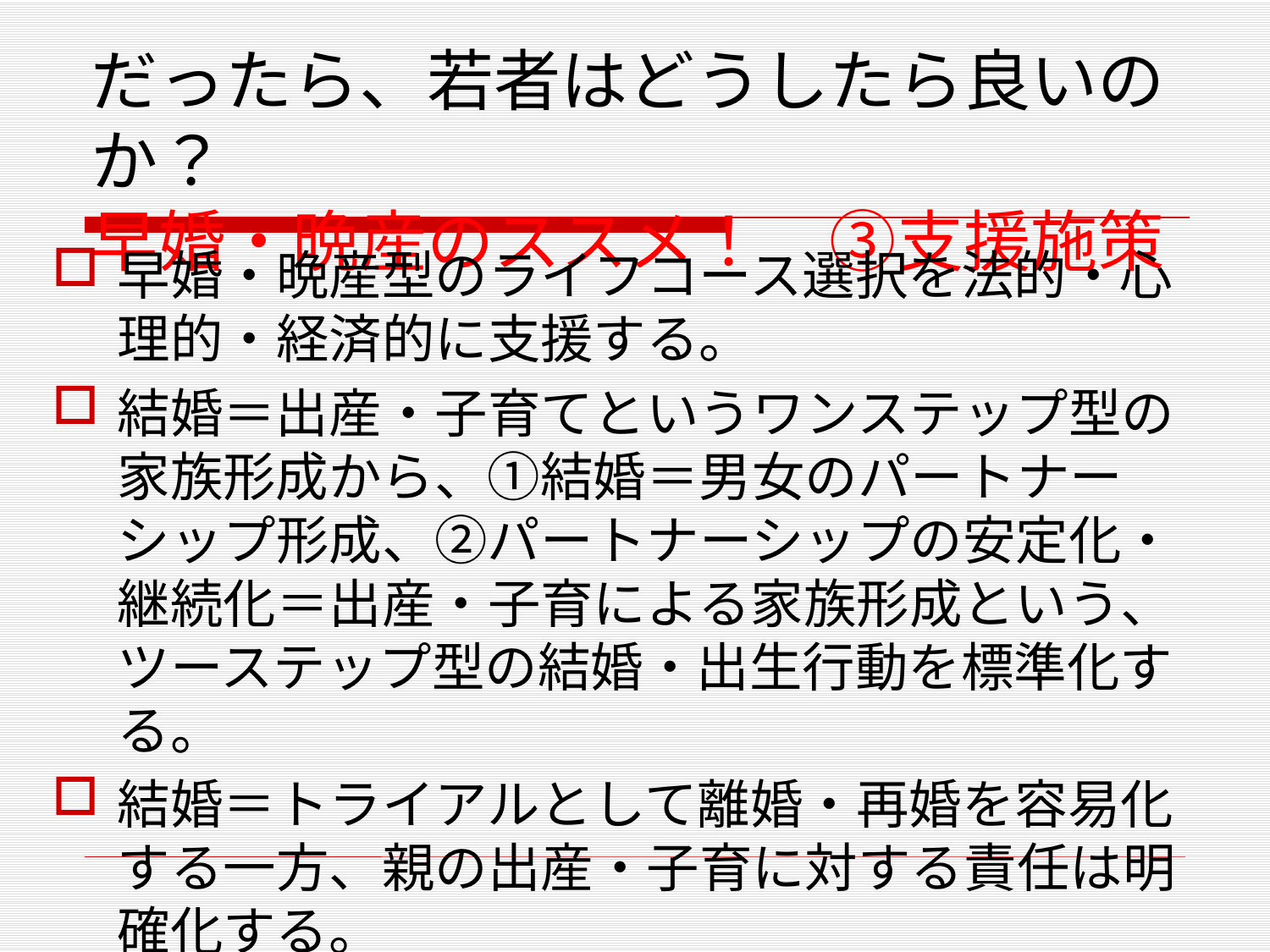

# だったら、若者はどうしたら良いのか？ 早婚・晩産のススメ！　③支援施策
早婚・晩産型のライフコース選択を法的・心理的・経済的に支援する。
結婚＝出産・子育てというワンステップ型の家族形成から、①結婚＝男女のパートナーシップ形成、②パートナーシップの安定化・継続化＝出産・子育による家族形成という、ツーステップ型の結婚・出生行動を標準化する。
結婚＝トライアルとして離婚・再婚を容易化する一方、親の出産・子育に対する責任は明確化する。